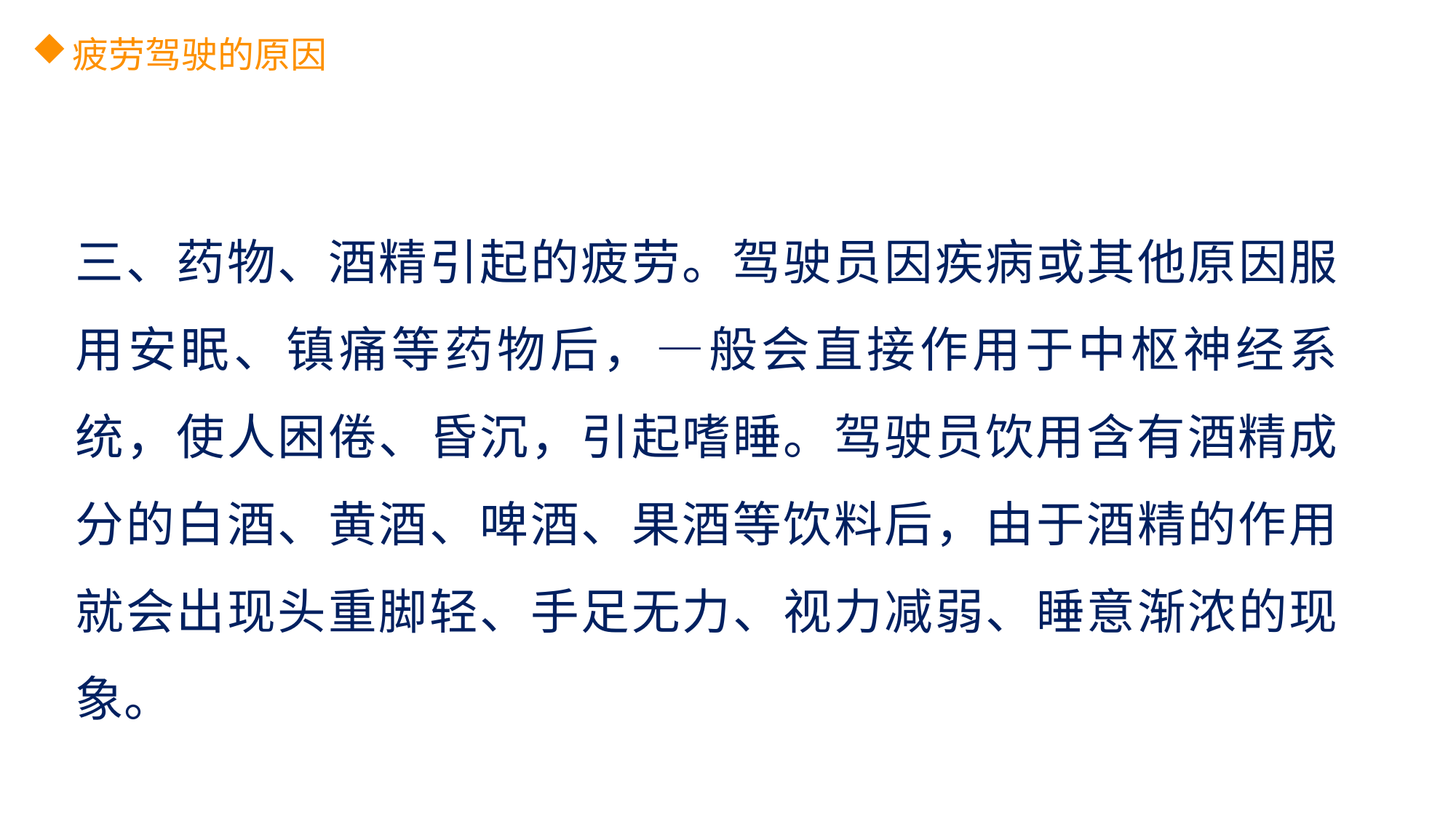

疲劳驾驶的原因
三、药物、酒精引起的疲劳。驾驶员因疾病或其他原因服用安眠、镇痛等药物后，—般会直接作用于中枢神经系统，使人困倦、昏沉，引起嗜睡。驾驶员饮用含有酒精成分的白酒、黄酒、啤酒、果酒等饮料后，由于酒精的作用就会出现头重脚轻、手足无力、视力减弱、睡意渐浓的现象。